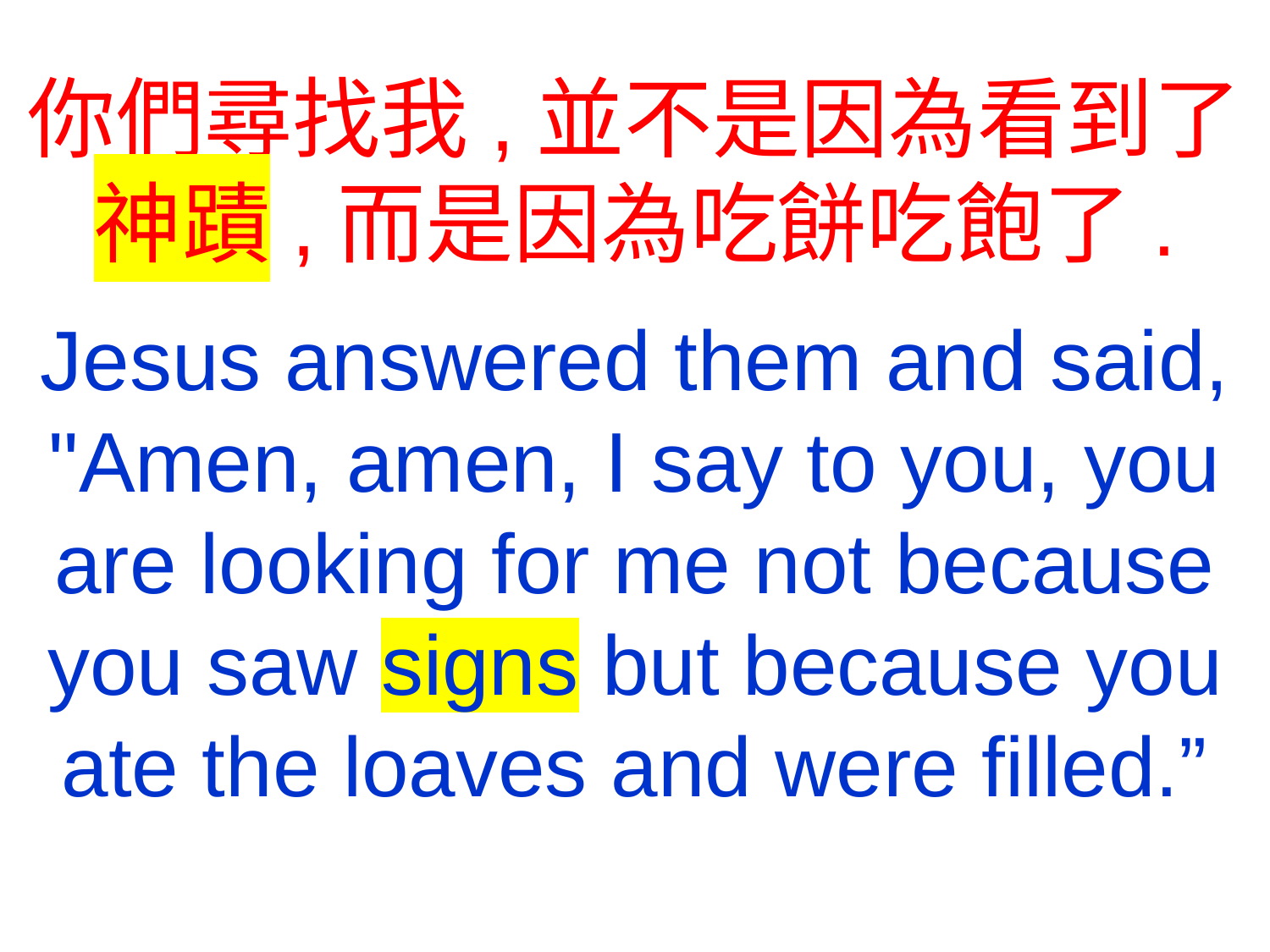

你們尋找我,並不是因為看到了
神蹟,而是因為吃餅吃飽了.
Jesus answered them and said, "Amen, amen, I say to you, you are looking for me not because you saw signs but because you ate the loaves and were filled.”